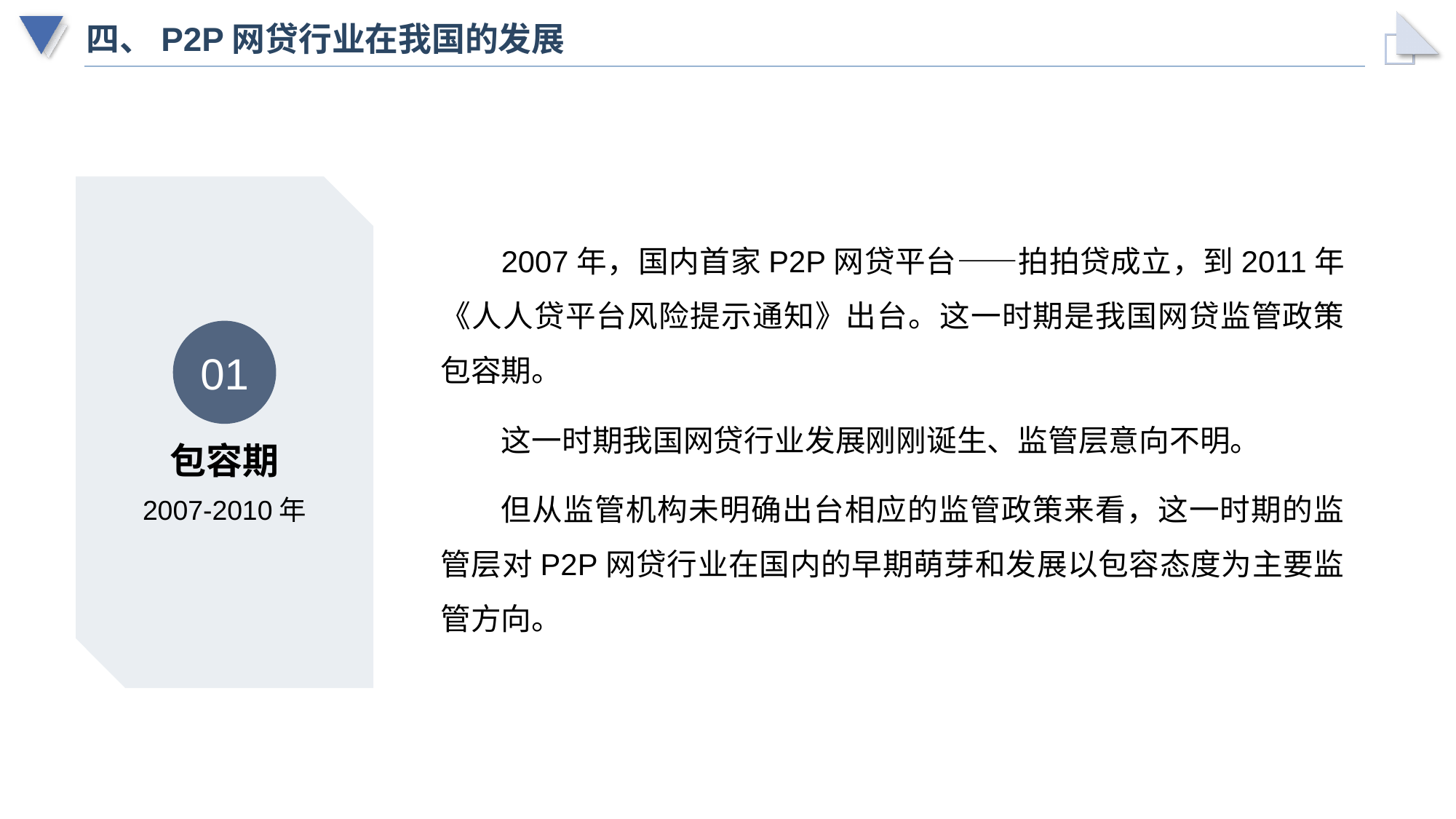

# 四、P2P网贷行业在我国的发展

2007年，国内首家P2P网贷平台——拍拍贷成立，到2011年《人人贷平台风险提示通知》出台。这一时期是我国网贷监管政策包容期。
这一时期我国网贷行业发展刚刚诞生、监管层意向不明。
但从监管机构未明确出台相应的监管政策来看，这一时期的监管层对P2P网贷行业在国内的早期萌芽和发展以包容态度为主要监管方向。
01
包容期
2007-2010年